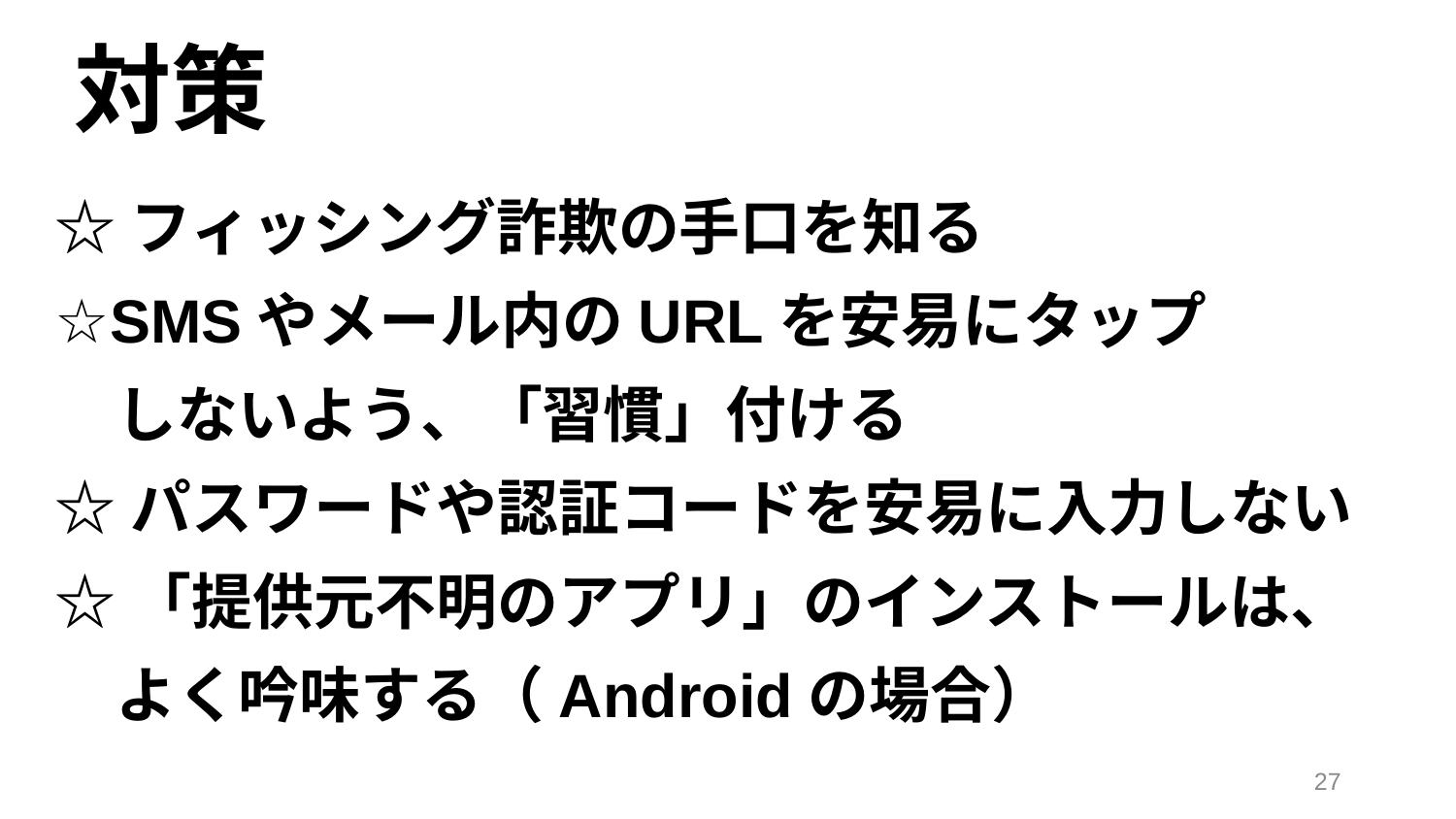

# 対策
☆フィッシング詐欺の手口を知る
☆SMSやメール内のURLを安易にタップ
　しないよう、「習慣」付ける
☆パスワードや認証コードを安易に入力しない
☆「提供元不明のアプリ」のインストールは、
　よく吟味する（Androidの場合）

27